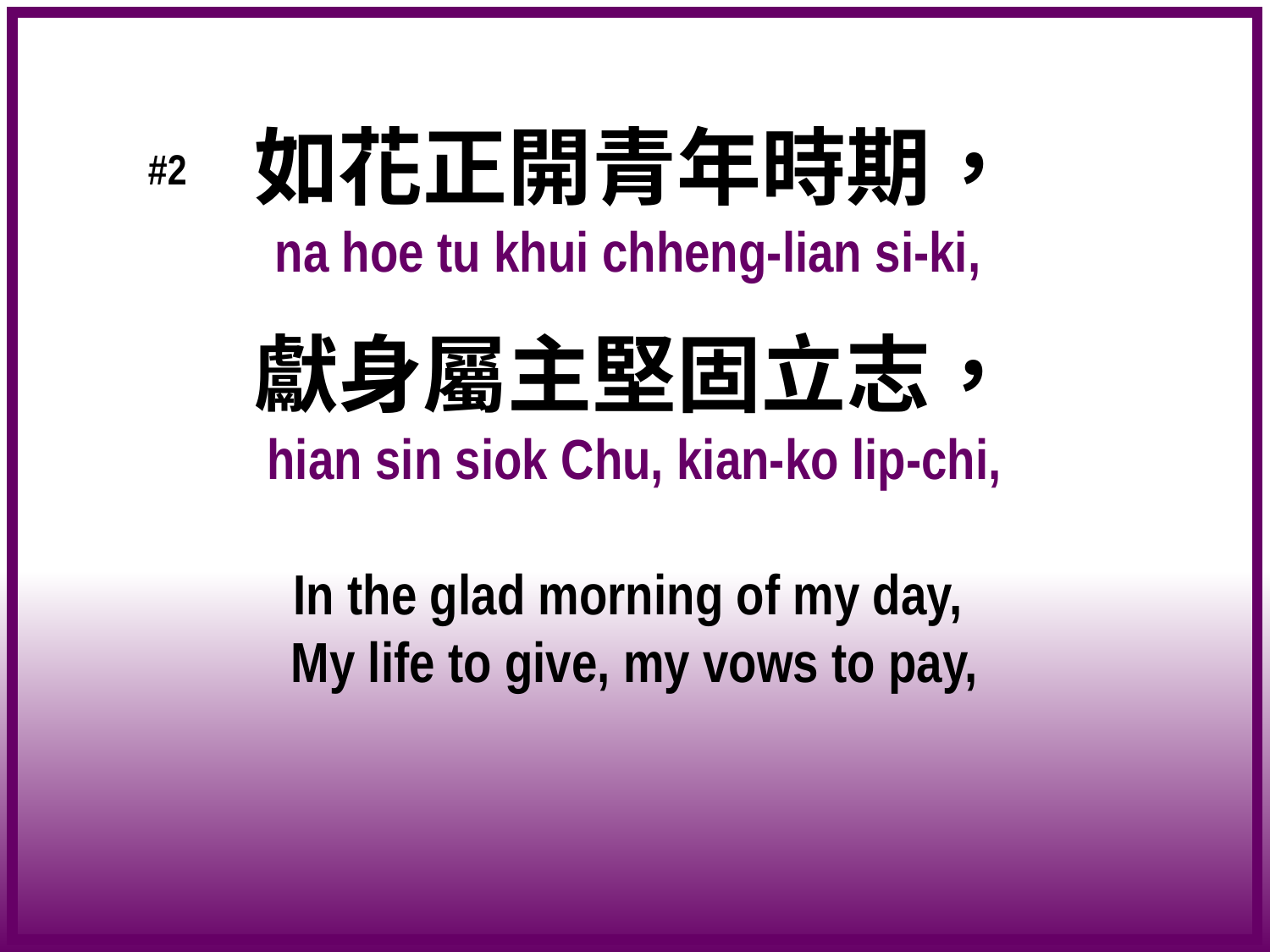

如花正開青年時期，
na hoe tu khui chheng-lian si-ki,

獻身屬主堅固立志，
hian sin siok Chu, kian-ko lip-chi,

In the glad morning of my day,
My life to give, my vows to pay,

#2